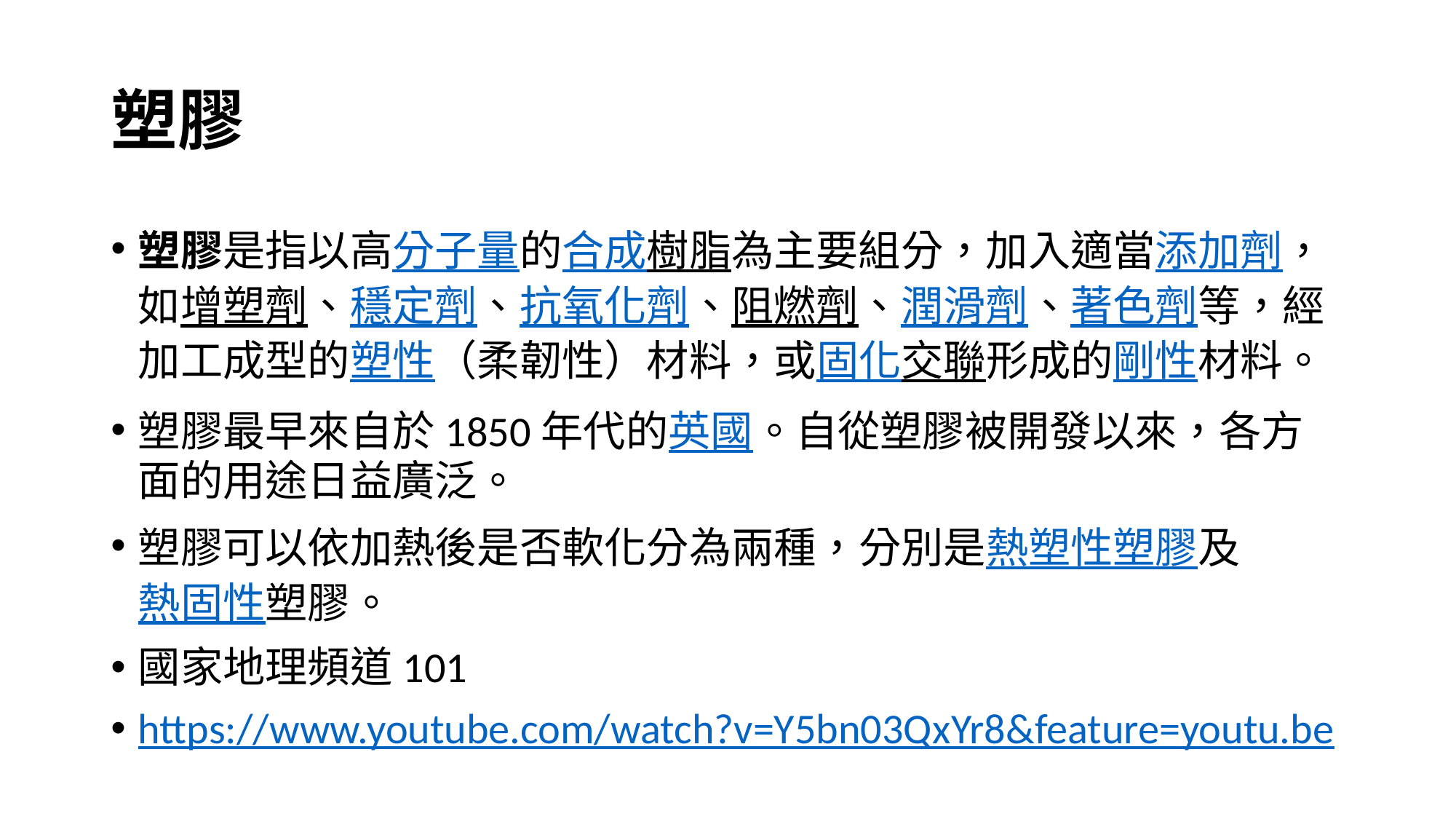

# 塑膠
塑膠是指以高分子量的合成樹脂為主要組分，加入適當添加劑，如增塑劑、穩定劑、抗氧化劑、阻燃劑、潤滑劑、著色劑等，經加工成型的塑性（柔韌性）材料，或固化交聯形成的剛性材料。
塑膠最早來自於1850年代的英國。自從塑膠被開發以來，各方面的用途日益廣泛。
塑膠可以依加熱後是否軟化分為兩種，分別是熱塑性塑膠及熱固性塑膠。
國家地理頻道101
https://www.youtube.com/watch?v=Y5bn03QxYr8&feature=youtu.be